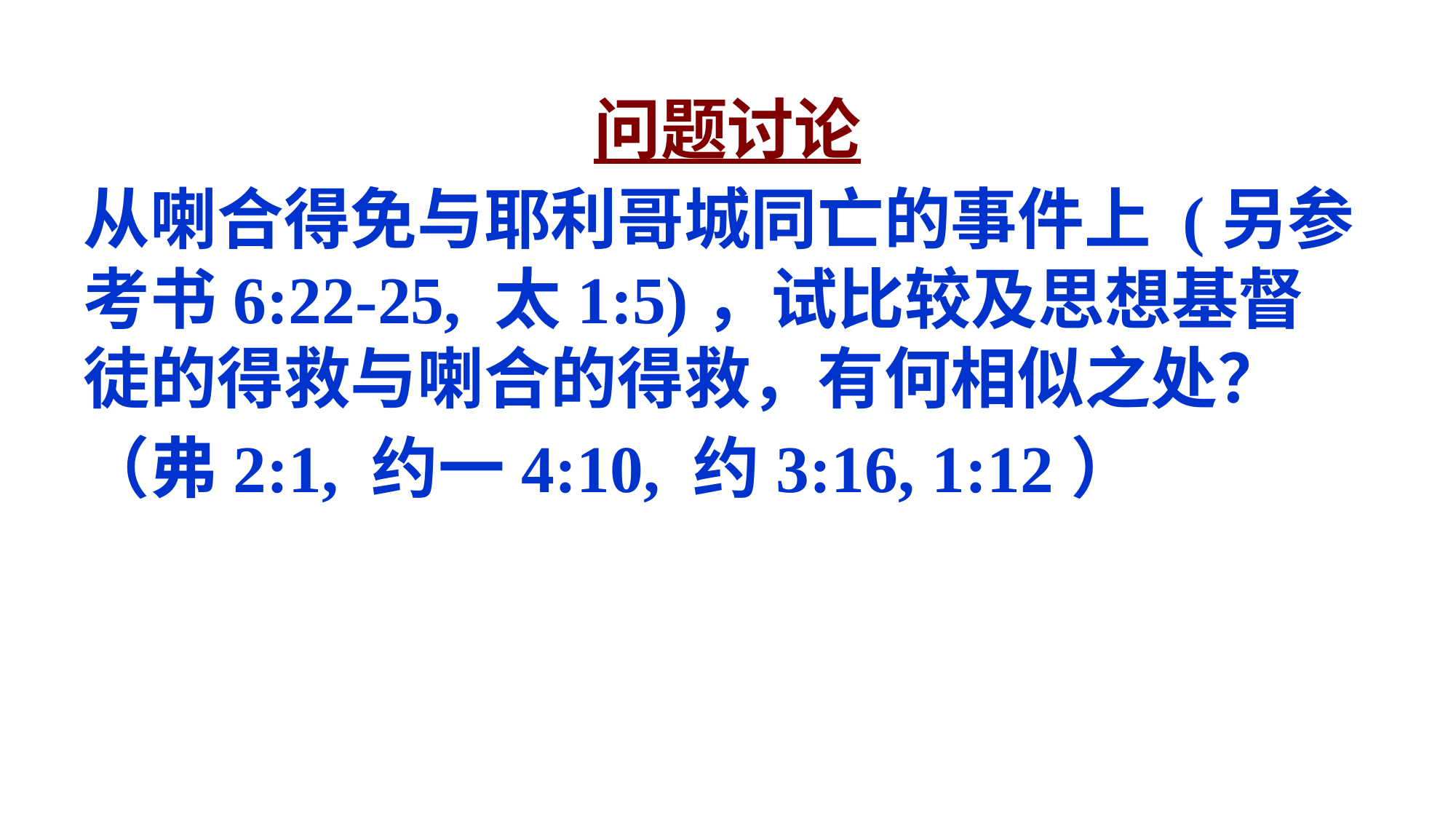

问题讨论
从喇合得免与耶利哥城同亡的事件上 (另参考书6:22-25, 太1:5)，试比较及思想基督徒的得救与喇合的得救，有何相似之处？
（弗2:1, 约一4:10, 约3:16, 1:12）